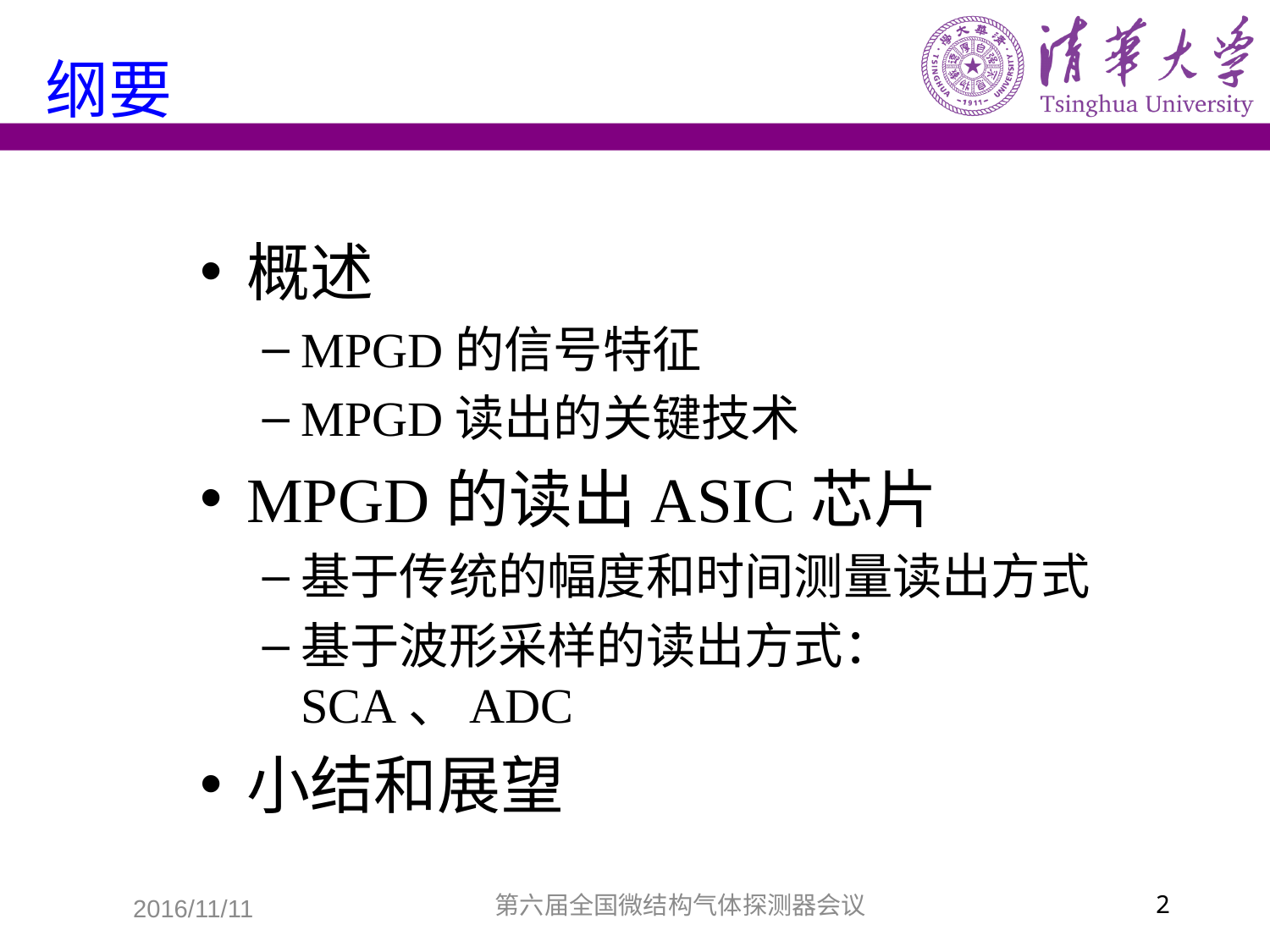

# 纲要
概述
MPGD的信号特征
MPGD读出的关键技术
MPGD的读出ASIC芯片
基于传统的幅度和时间测量读出方式
基于波形采样的读出方式：SCA、ADC
小结和展望
2016/11/11
第六届全国微结构气体探测器会议
2